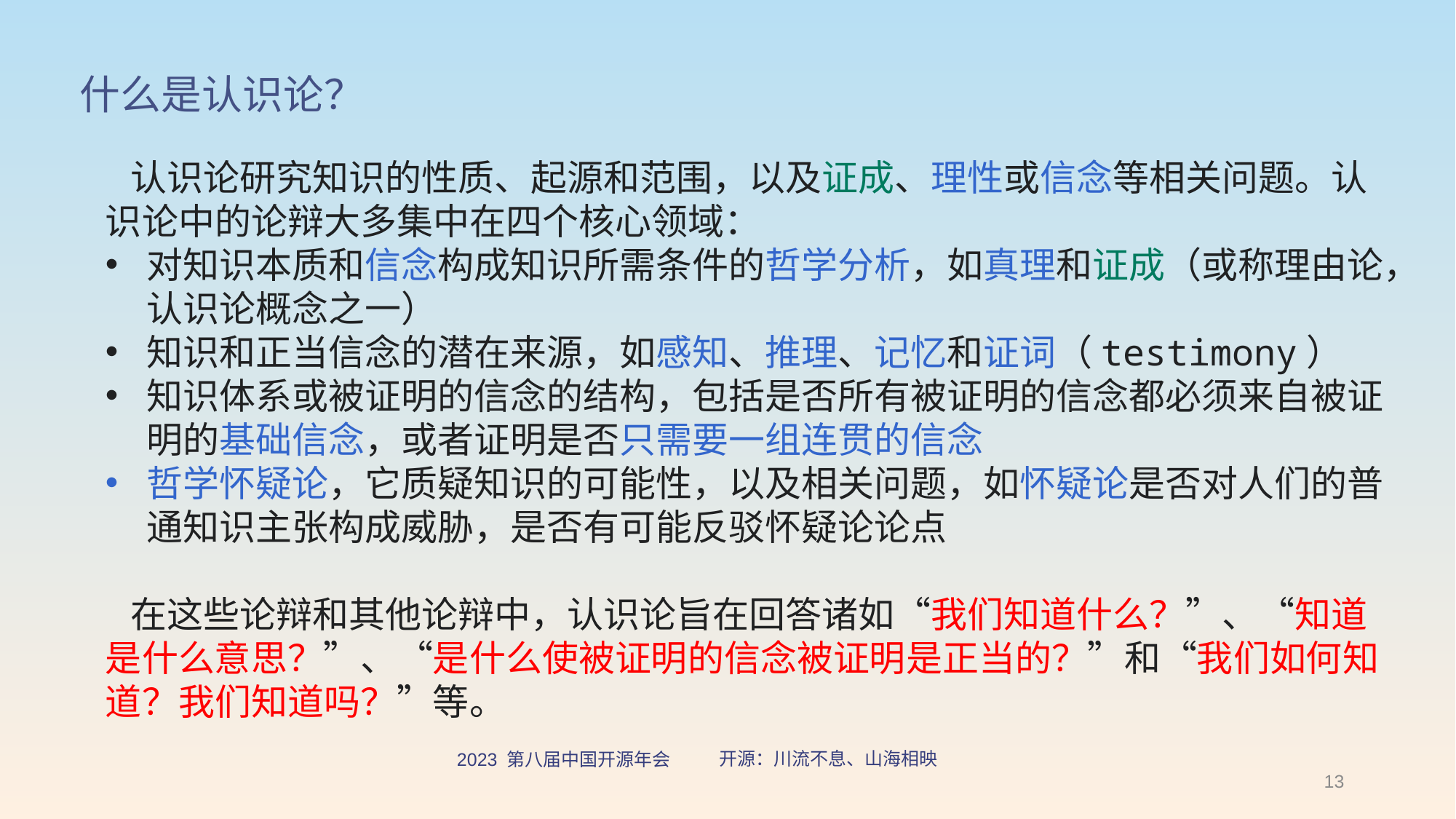

# 什么是认识论？
  认识论研究知识的性质、起源和范围，以及证成、理性或信念等相关问题。认识论中的论辩大多集中在四个核心领域：
对知识本质和信念构成知识所需条件的哲学分析，如真理和证成（或称理由论，认识论概念之一）
知识和正当信念的潜在来源，如感知、推理、记忆和证词（testimony）
知识体系或被证明的信念的结构，包括是否所有被证明的信念都必须来自被证明的基础信念，或者证明是否只需要一组连贯的信念
哲学怀疑论，它质疑知识的可能性，以及相关问题，如怀疑论是否对人们的普通知识主张构成威胁，是否有可能反驳怀疑论论点

  在这些论辩和其他论辩中，认识论旨在回答诸如“我们知道什么？”、“知道是什么意思？”、“是什么使被证明的信念被证明是正当的？”和“我们如何知道？我们知道吗？”等。
13